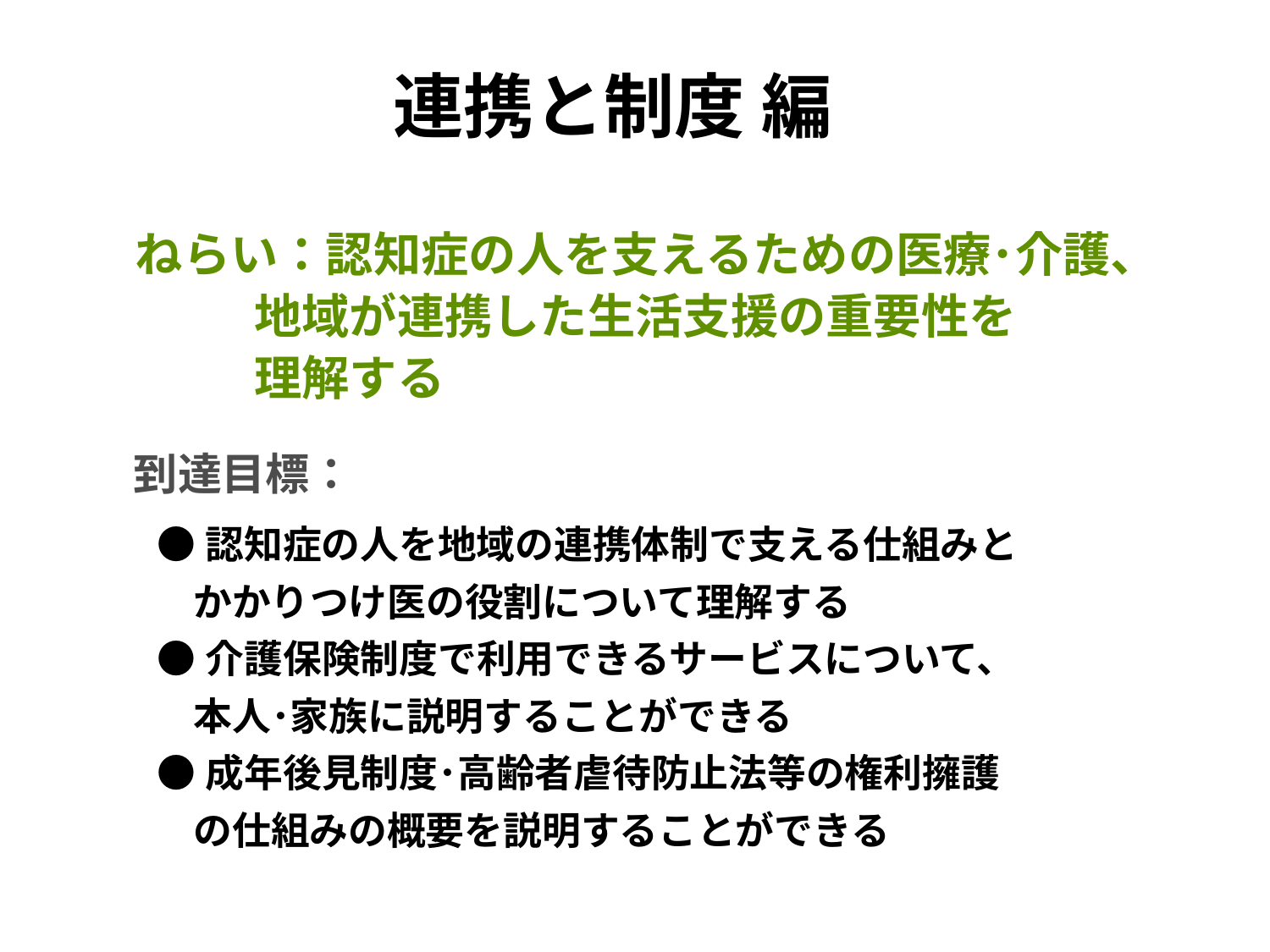

連携と制度 編
 ねらい：認知症の人を支えるための医療･介護、
            地域が連携した生活支援の重要性を
            理解する

 到達目標：
     ●認知症の人を地域の連携体制で支える仕組みと
        かかりつけ医の役割について理解する
     ●介護保険制度で利用できるサービスについて、
        本人･家族に説明することができる
     ●成年後見制度･高齢者虐待防止法等の権利擁護
        の仕組みの概要を説明することができる